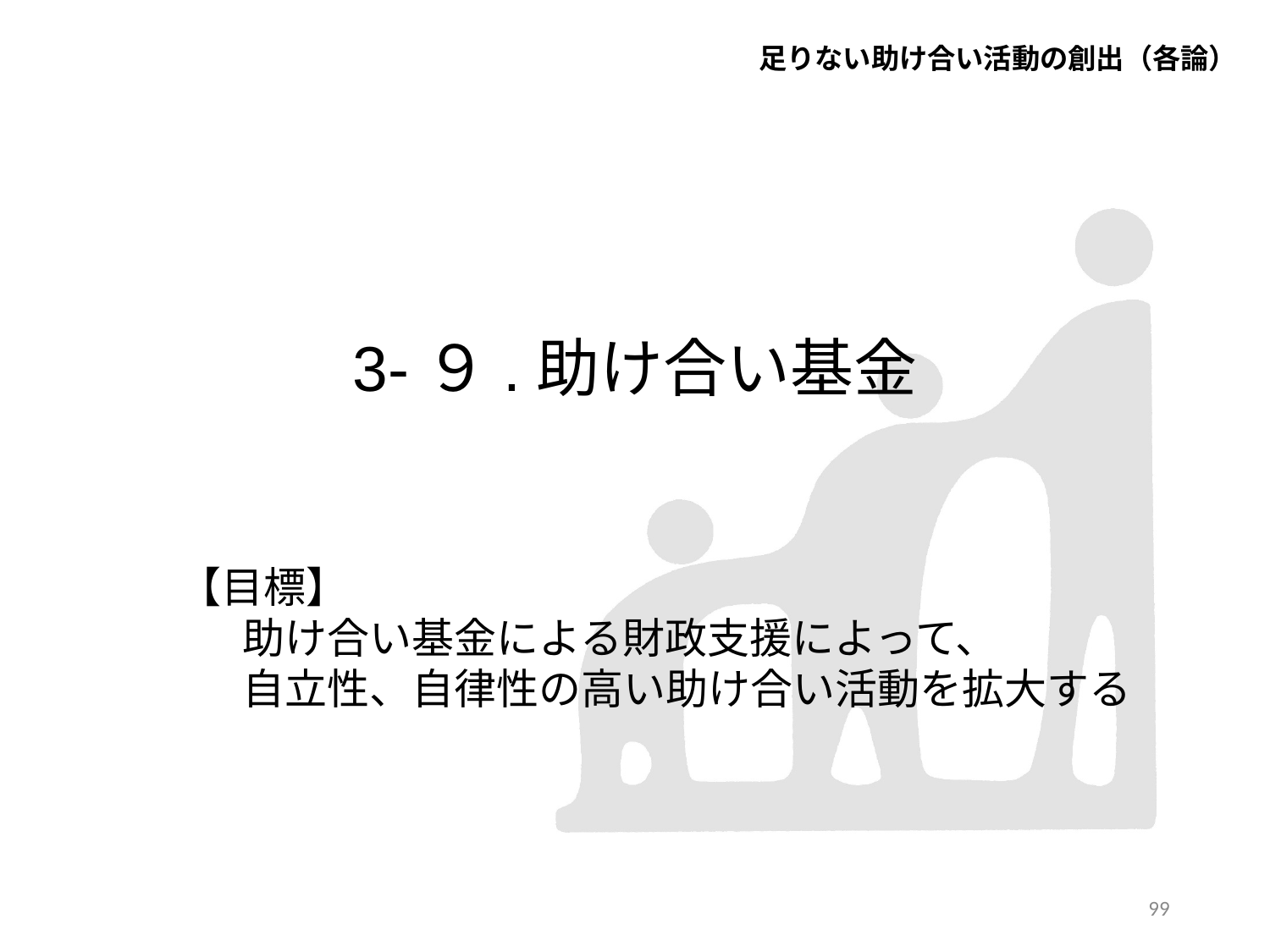

足りない助け合い活動の創出（各論）
# 3-９.助け合い基金
【目標】
助け合い基金による財政支援によって、
自立性、自律性の高い助け合い活動を拡大する
99